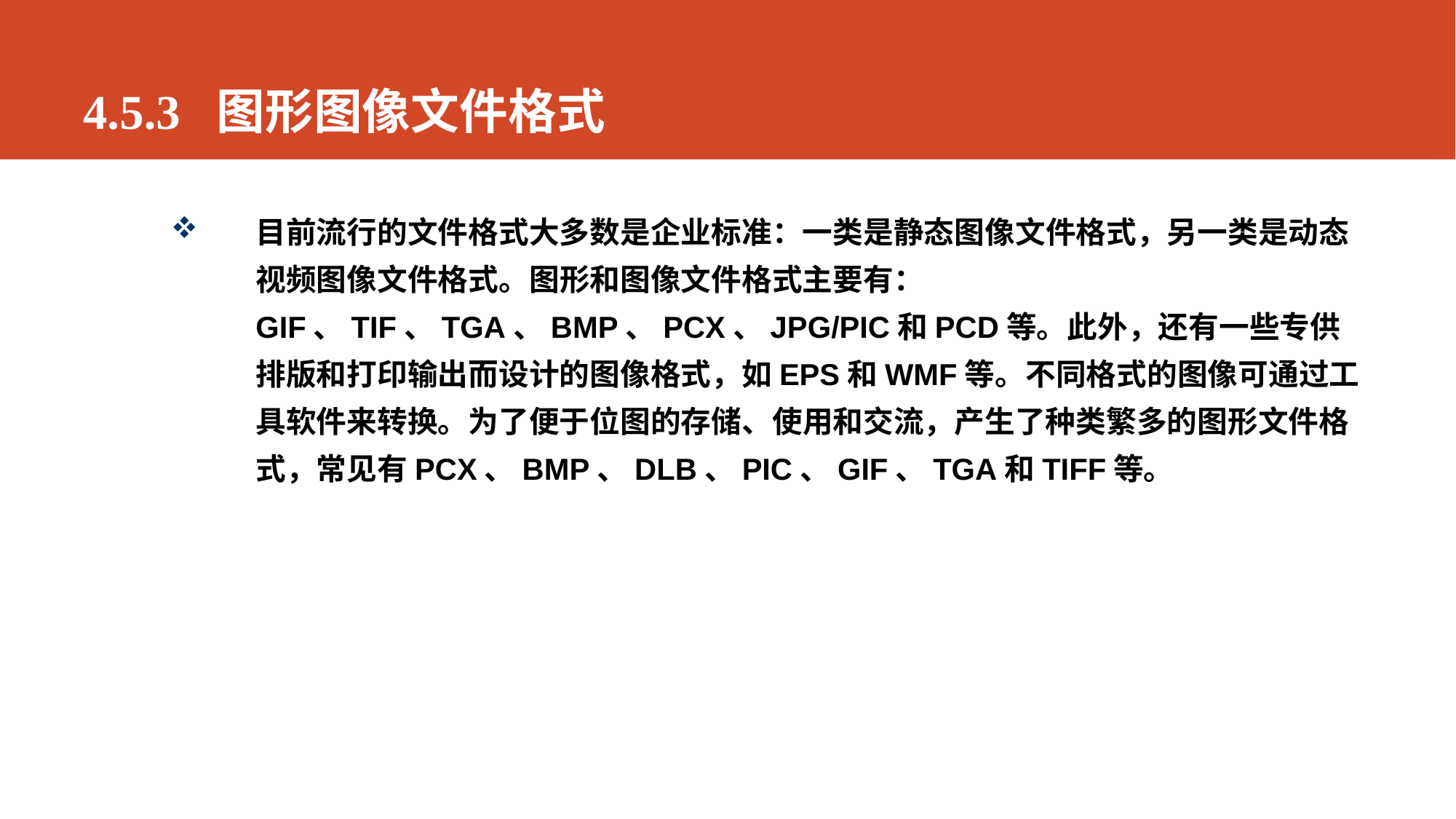

# 4.5.3  图形图像文件格式
目前流行的文件格式大多数是企业标准：一类是静态图像文件格式，另一类是动态视频图像文件格式。图形和图像文件格式主要有：GIF、TIF、TGA、BMP、PCX、JPG/PIC和PCD等。此外，还有一些专供排版和打印输出而设计的图像格式，如EPS和WMF等。不同格式的图像可通过工具软件来转换。为了便于位图的存储、使用和交流，产生了种类繁多的图形文件格式，常见有PCX、BMP、DLB、PIC、GIF、TGA和TIFF等。